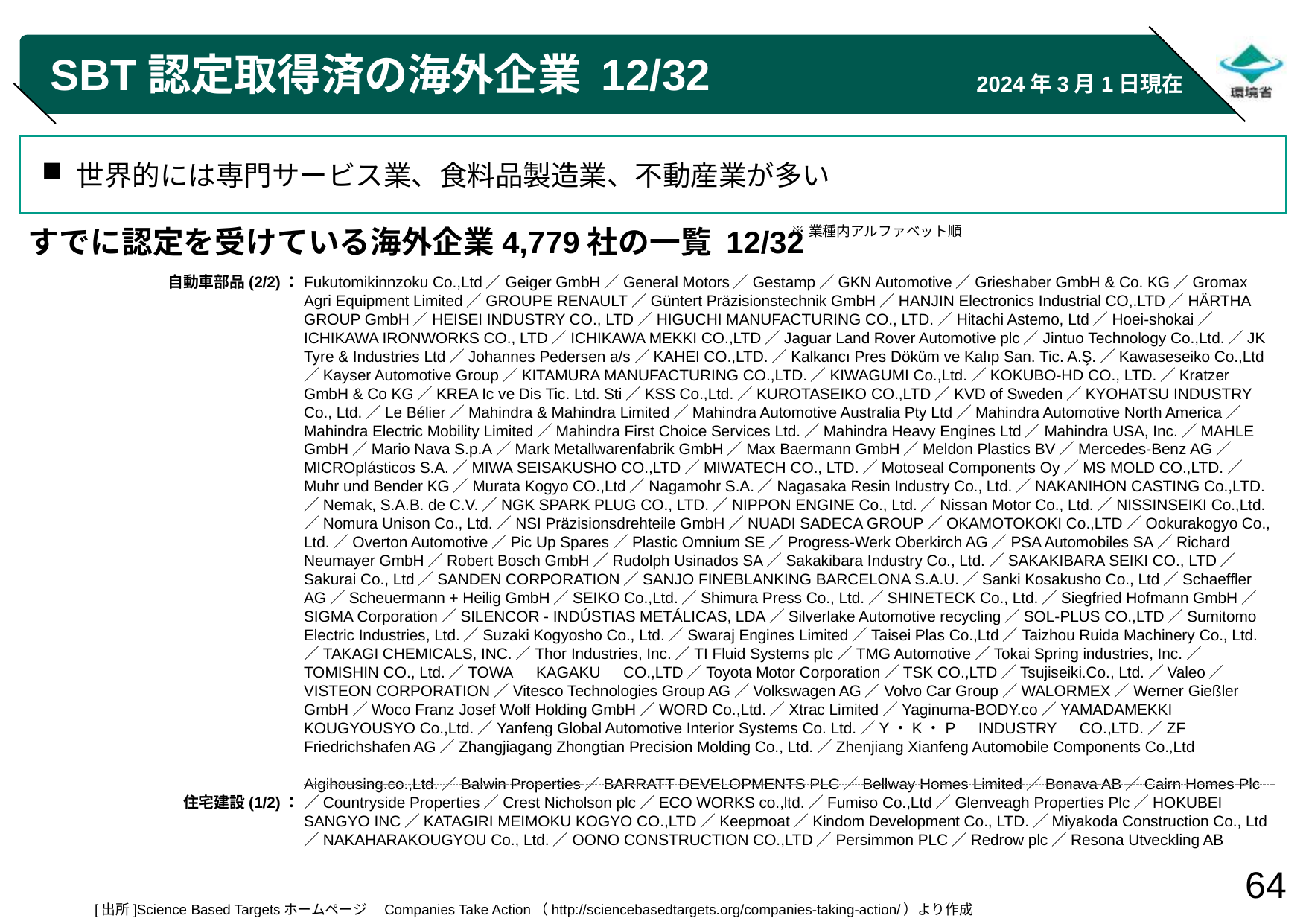

# SBT認定取得済の海外企業 12/32
2024年3月1日現在
世界的には専門サービス業、食料品製造業、不動産業が多い
※業種内アルファベット順
すでに認定を受けている海外企業4,779社の一覧 12/32
Fukutomikinnzoku Co.,Ltd／Geiger GmbH／General Motors／Gestamp／GKN Automotive／Grieshaber GmbH & Co. KG／Gromax Agri Equipment Limited／GROUPE RENAULT／Güntert Präzisionstechnik GmbH／HANJIN Electronics Industrial CO,.LTD／HÄRTHA GROUP GmbH／HEISEI INDUSTRY CO., LTD／HIGUCHI MANUFACTURING CO., LTD.／Hitachi Astemo, Ltd／Hoei-shokai／ICHIKAWA IRONWORKS CO., LTD／ICHIKAWA MEKKI CO.,LTD／Jaguar Land Rover Automotive plc／Jintuo Technology Co.,Ltd.／JK Tyre & Industries Ltd／Johannes Pedersen a/s／KAHEI CO.,LTD.／Kalkancı Pres Döküm ve Kalıp San. Tic. A.Ş.／Kawaseseiko Co.,Ltd／Kayser Automotive Group／KITAMURA MANUFACTURING CO.,LTD.／KIWAGUMI Co.,Ltd.／KOKUBO-HD CO., LTD.／Kratzer GmbH & Co KG／KREA Ic ve Dis Tic. Ltd. Sti／KSS Co.,Ltd.／KUROTASEIKO CO.,LTD／KVD of Sweden／KYOHATSU INDUSTRY Co., Ltd.／Le Bélier／Mahindra & Mahindra Limited／Mahindra Automotive Australia Pty Ltd／Mahindra Automotive North America／Mahindra Electric Mobility Limited／Mahindra First Choice Services Ltd.／Mahindra Heavy Engines Ltd／Mahindra USA, Inc.／MAHLE GmbH／Mario Nava S.p.A／Mark Metallwarenfabrik GmbH／Max Baermann GmbH／Meldon Plastics BV／Mercedes-Benz AG／MICROplásticos S.A.／MIWA SEISAKUSHO CO.,LTD／MIWATECH CO., LTD.／Motoseal Components Oy／MS MOLD CO.,LTD.／Muhr und Bender KG／Murata Kogyo CO.,Ltd／Nagamohr S.A.／Nagasaka Resin Industry Co., Ltd.／NAKANIHON CASTING Co.,LTD.／Nemak, S.A.B. de C.V.／NGK SPARK PLUG CO., LTD.／NIPPON ENGINE Co., Ltd.／Nissan Motor Co., Ltd.／NISSINSEIKI Co.,Ltd.／Nomura Unison Co., Ltd.／NSI Präzisionsdrehteile GmbH／NUADI SADECA GROUP／OKAMOTOKOKI Co.,LTD／Ookurakogyo Co., Ltd.／Overton Automotive／Pic Up Spares／Plastic Omnium SE／Progress-Werk Oberkirch AG／PSA Automobiles SA／Richard Neumayer GmbH／Robert Bosch GmbH／Rudolph Usinados SA／Sakakibara Industry Co., Ltd.／SAKAKIBARA SEIKI CO., LTD／Sakurai Co., Ltd／SANDEN CORPORATION／SANJO FINEBLANKING BARCELONA S.A.U.／Sanki Kosakusho Co., Ltd／Schaeffler AG／Scheuermann + Heilig GmbH／SEIKO Co.,Ltd.／Shimura Press Co., Ltd.／SHINETECK Co., Ltd.／Siegfried Hofmann GmbH／SIGMA Corporation／SILENCOR - INDÚSTIAS METÁLICAS, LDA／Silverlake Automotive recycling／SOL-PLUS CO.,LTD／Sumitomo Electric Industries, Ltd.／Suzaki Kogyosho Co., Ltd.／Swaraj Engines Limited／Taisei Plas Co.,Ltd／Taizhou Ruida Machinery Co., Ltd.／TAKAGI CHEMICALS, INC.／Thor Industries, Inc.／TI Fluid Systems plc／TMG Automotive／Tokai Spring industries, Inc.／TOMISHIN CO., Ltd.／TOWA　KAGAKU　CO.,LTD／Toyota Motor Corporation／TSK CO.,LTD／Tsujiseiki.Co., Ltd.／Valeo／VISTEON CORPORATION／Vitesco Technologies Group AG／Volkswagen AG／Volvo Car Group／WALORMEX／Werner Gießler GmbH／Woco Franz Josef Wolf Holding GmbH／WORD Co.,Ltd.／Xtrac Limited／Yaginuma-BODY.co／YAMADAMEKKI KOUGYOUSYO Co.,Ltd.／Yanfeng Global Automotive Interior Systems Co. Ltd.／Y・K・P　INDUSTRY　CO.,LTD.／ZF Friedrichshafen AG／Zhangjiagang Zhongtian Precision Molding Co., Ltd.／Zhenjiang Xianfeng Automobile Components Co.,Ltd

Aigihousing.co.,Ltd.／Balwin Properties／BARRATT DEVELOPMENTS PLC／Bellway Homes Limited／Bonava AB／Cairn Homes Plc／Countryside Properties／Crest Nicholson plc／ECO WORKS co.,ltd.／Fumiso Co.,Ltd／Glenveagh Properties Plc／HOKUBEI SANGYO INC／KATAGIRI MEIMOKU KOGYO CO.,LTD／Keepmoat／Kindom Development Co., LTD.／Miyakoda Construction Co., Ltd／NAKAHARAKOUGYOU Co., Ltd.／OONO CONSTRUCTION CO.,LTD／Persimmon PLC／Redrow plc／Resona Utveckling AB
自動車部品(2/2)：

住宅建設(1/2)：

[出所]Science Based Targetsホームページ　Companies Take Action（http://sciencebasedtargets.org/companies-taking-action/）より作成